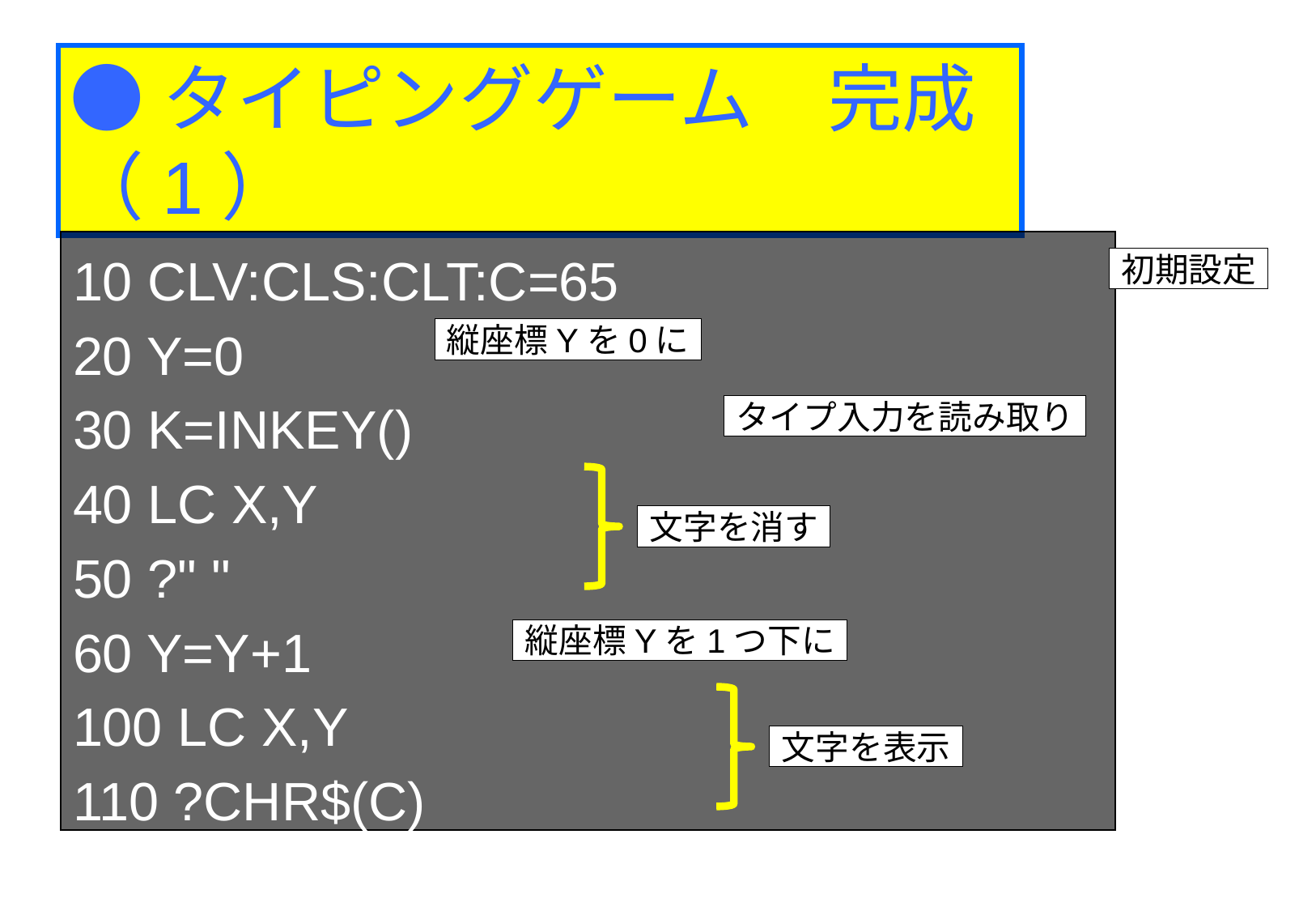

●タイピングゲーム　完成（1）
10 CLV:CLS:CLT:C=65
20 Y=0
30 K=INKEY()
40 LC X,Y
50 ?" "
60 Y=Y+1
100 LC X,Y
110 ?CHR$(C)
初期設定
縦座標Yを0に
タイプ入力を読み取り

文字を消す
縦座標Yを1つ下に

文字を表示